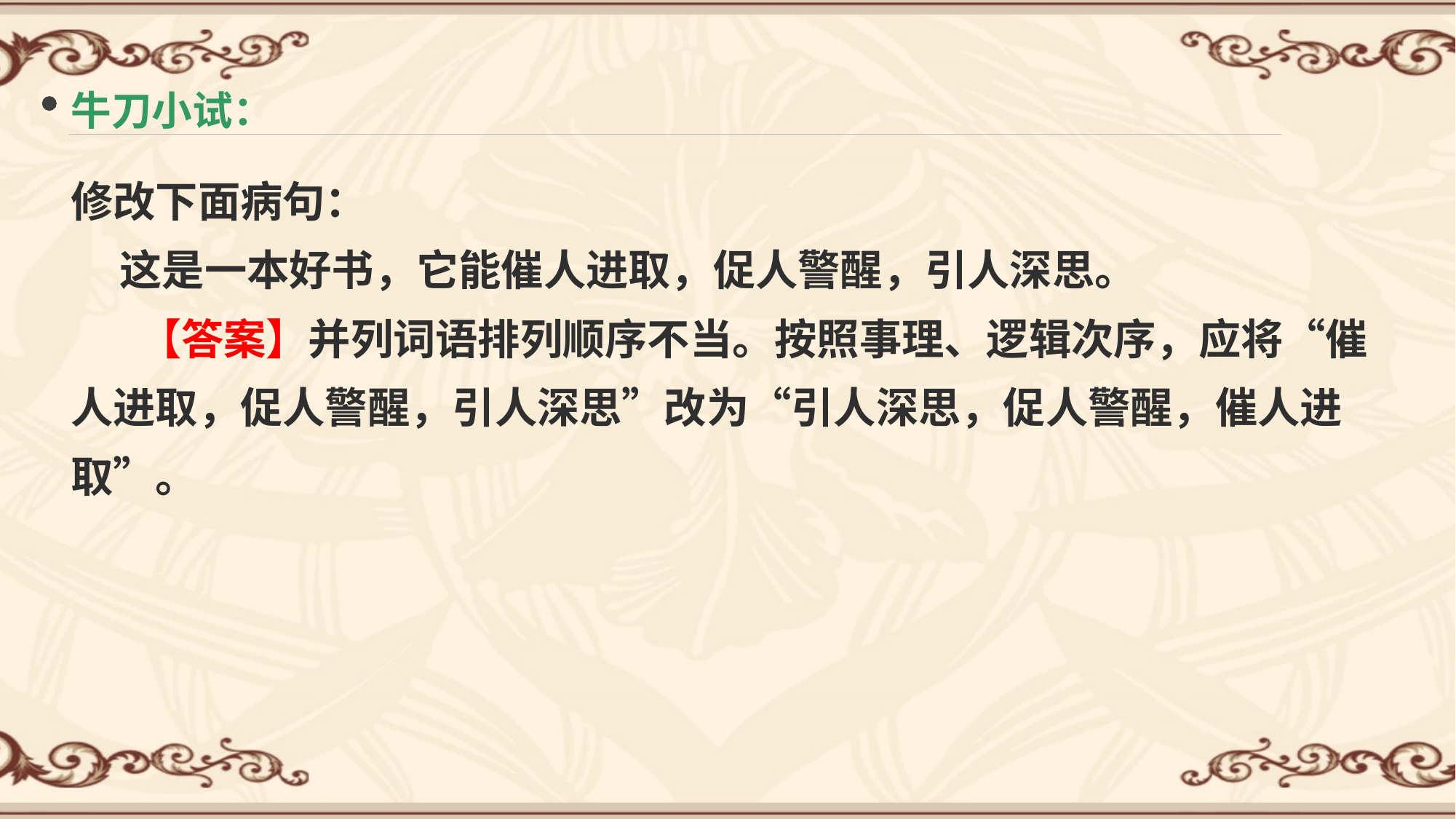

牛刀小试：

修改下面病句：
    这是一本好书，它能催人进取，促人警醒，引人深思。
      【答案】并列词语排列顺序不当。按照事理、逻辑次序，应将“催人进取，促人警醒，引人深思”改为“引人深思，促人警醒，催人进取”。